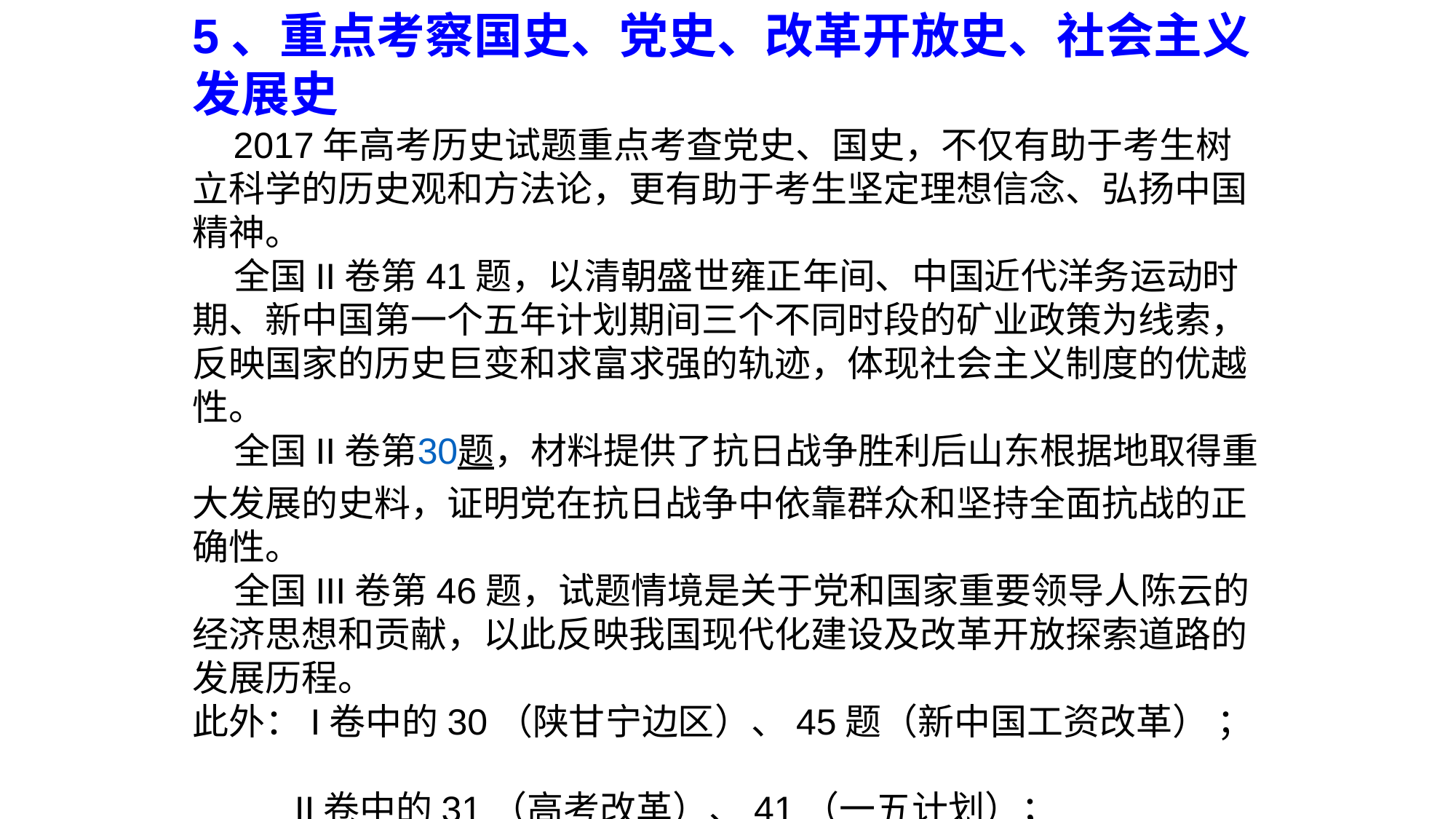

5、重点考察国史、党史、改革开放史、社会主义发展史
    2017年高考历史试题重点考查党史、国史，不仅有助于考生树立科学的历史观和方法论，更有助于考生坚定理想信念、弘扬中国精神。
    全国II卷第41题，以清朝盛世雍正年间、中国近代洋务运动时期、新中国第一个五年计划期间三个不同时段的矿业政策为线索，反映国家的历史巨变和求富求强的轨迹，体现社会主义制度的优越性。
    全国II卷第30题，材料提供了抗日战争胜利后山东根据地取得重大发展的史料，证明党在抗日战争中依靠群众和坚持全面抗战的正确性。
    全国III卷第46题，试题情境是关于党和国家重要领导人陈云的经济思想和贡献，以此反映我国现代化建设及改革开放探索道路的发展历程。
此外：I卷中的30（陕甘宁边区）、45题（新中国工资改革） ；
          II卷中的31（高考改革）、41（一五计划）；
         III卷中的31（新中国扫盲教育）；